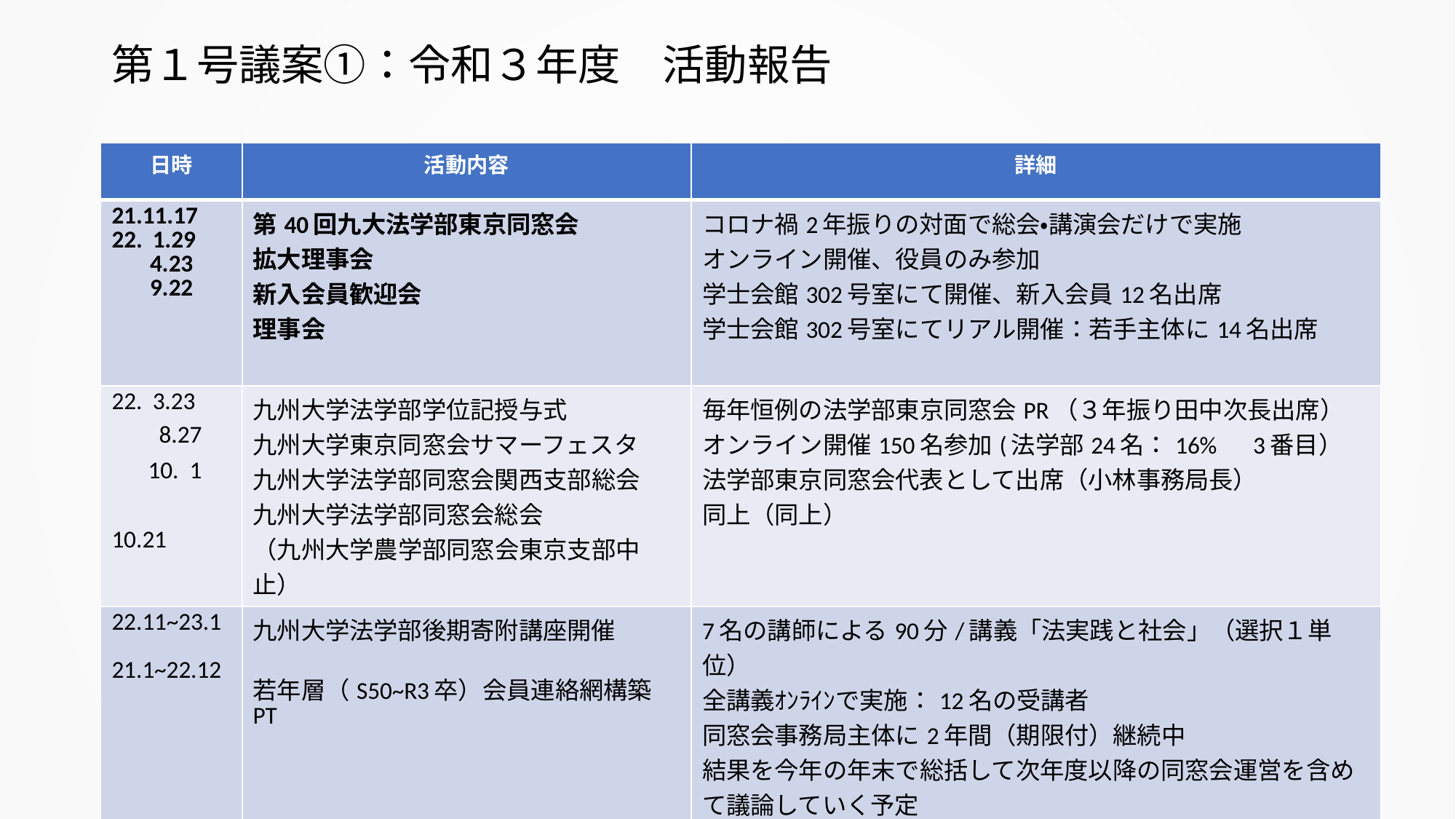

# 第１号議案①：令和３年度　活動報告
| 日時 | 活動内容 | 詳細 |
| --- | --- | --- |
| 21.11.17 1.29 4.23 9.22 | 第40回九大法学部東京同窓会 拡大理事会 新入会員歓迎会 理事会 | コロナ禍2年振りの対面で総会・講演会だけで実施 オンライン開催、役員のみ参加 学士会館302号室にて開催、新入会員12名出席 学士会館302号室にてリアル開催：若手主体に14名出席 |
| 3.23 　 8.27 　 10. 1 　 10.21 | 九州大学法学部学位記授与式 九州大学東京同窓会サマーフェスタ 九州大学法学部同窓会関西支部総会 九州大学法学部同窓会総会 （九州大学農学部同窓会東京支部中止） | 毎年恒例の法学部東京同窓会PR（３年振り田中次長出席） オンライン開催150名参加(法学部24名：16%　3番目） 法学部東京同窓会代表として出席（小林事務局長） 同上（同上） |
| 22.11~23.1 21.1~22.12 | 九州大学法学部後期寄附講座開催 若年層（S50~R3卒）会員連絡網構築PT | 7名の講師による90分/講義「法実践と社会」（選択１単位） 全講義ｵﾝﾗｲﾝで実施：12名の受講者 同窓会事務局主体に2年間（期限付）継続中 結果を今年の年末で総括して次年度以降の同窓会運営を含めて議論していく予定 |